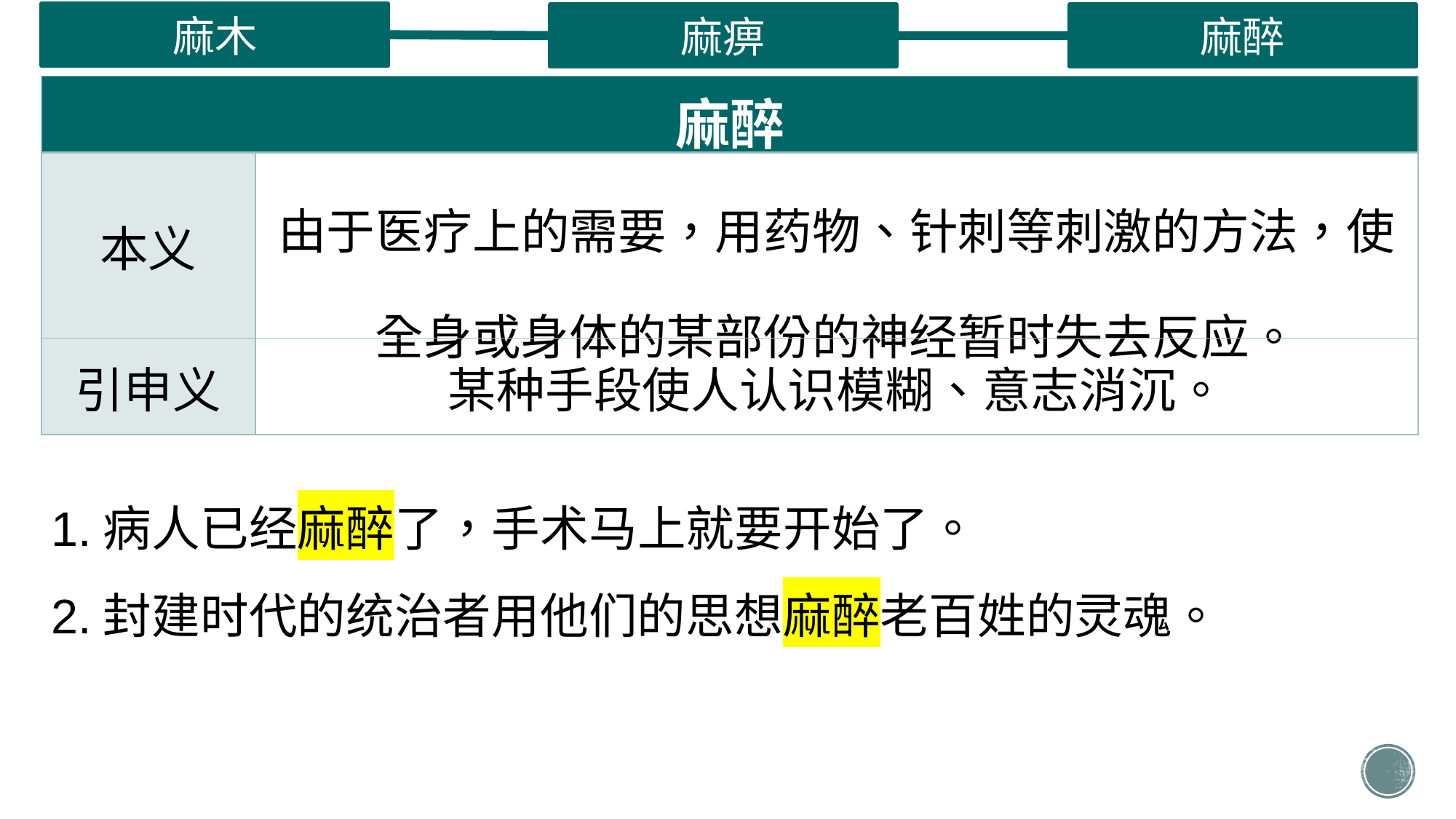

麻木
麻痹
麻醉
| 麻醉 |  |
| --- | --- |
| 本义 | 由于医疗上的需要，用药物、针刺等刺激的方法，使全身或身体的某部份的神经暂时失去反应。 |
| 引申义 | 某种手段使人认识模糊、意志消沉。 |
1.病人已经麻醉了，手术马上就要开始了。
2.封建时代的统治者用他们的思想麻醉老百姓的灵魂。